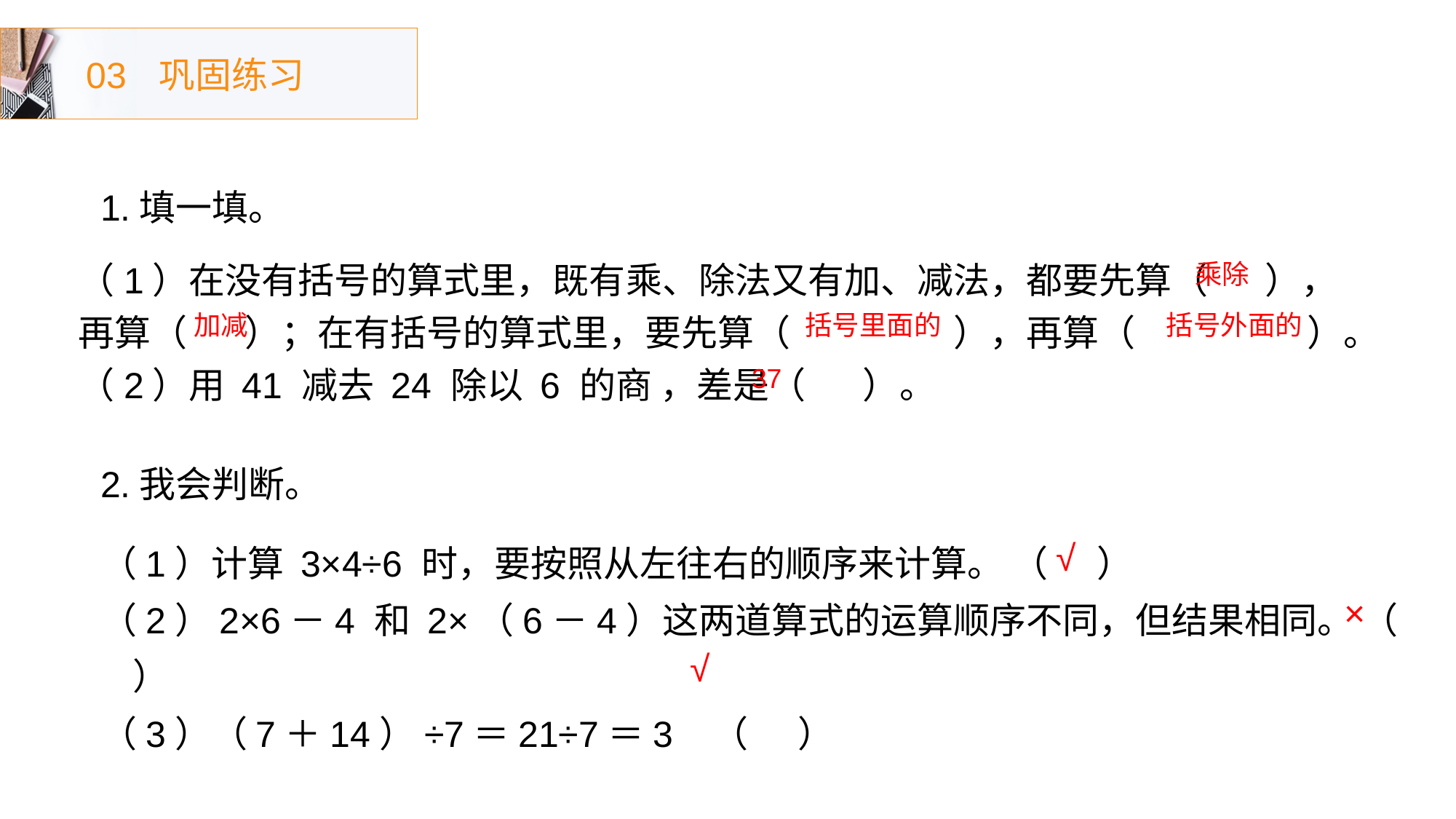

03
巩固练习
1.填一填。
（1）在没有括号的算式里，既有乘、除法又有加、减法，都要先算（       ），
再算（       ）；在有括号的算式里，要先算（                    ），再算（                     ）。
（2）用 41 减去 24 除以 6 的商 ，差是（       ）。
乘除
加减
括号里面的
括号外面的
37
2.我会判断。
（1）计算 3×4÷6 时，要按照从左往右的顺序来计算。 （      ）
（2）2×6－4 和 2×（6－4）这两道算式的运算顺序不同，但结果相同。 （      ）
（3）（7＋14）÷7＝21÷7＝3   （      ）
√
×
√